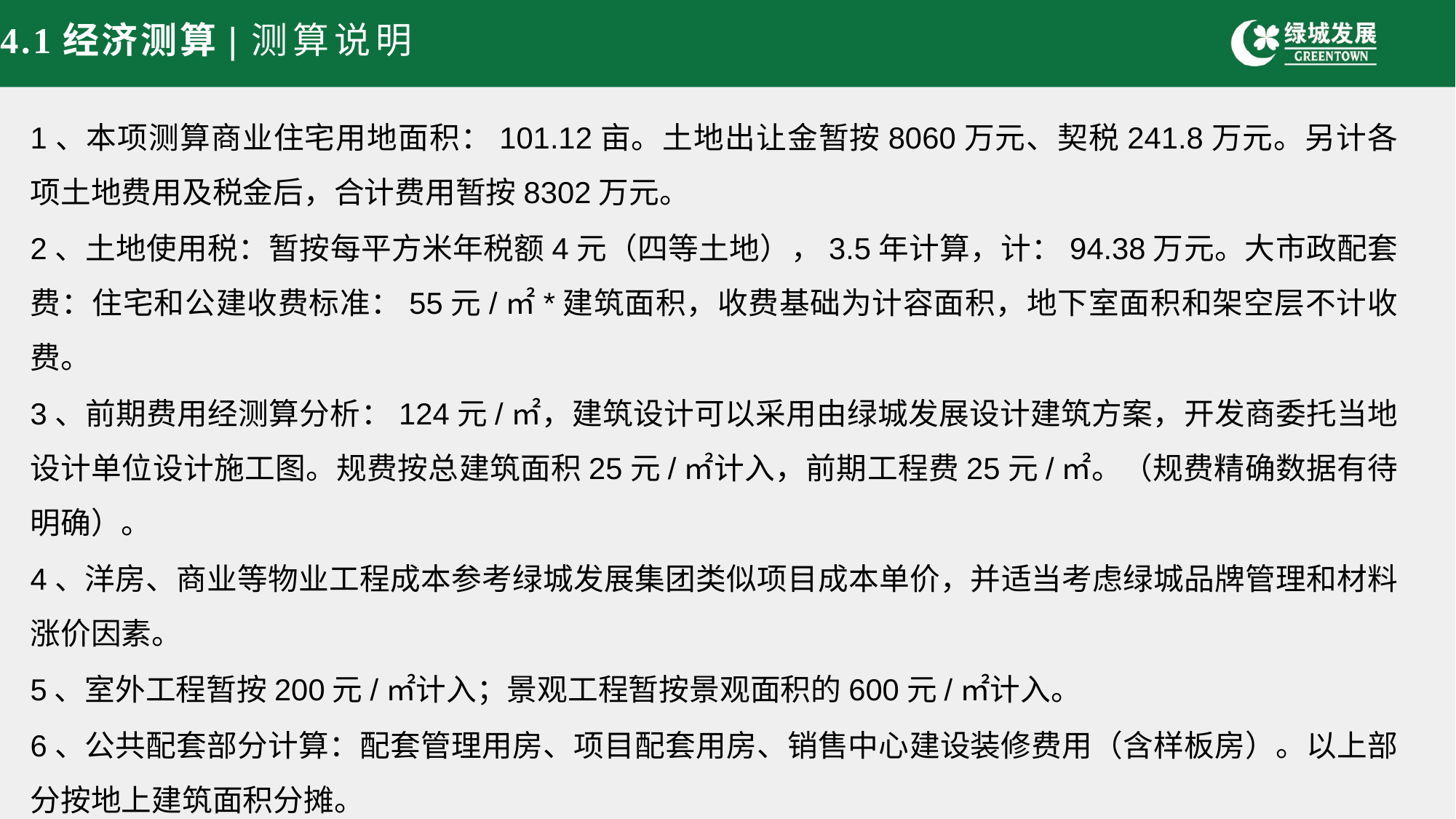

4.1经济测算|测算说明
1、本项测算商业住宅用地面积：101.12亩。土地出让金暂按8060万元、契税241.8万元。另计各项土地费用及税金后，合计费用暂按8302万元。
2、土地使用税：暂按每平方米年税额4元（四等土地），3.5年计算，计：94.38万元。大市政配套费：住宅和公建收费标准：55元/㎡*建筑面积，收费基础为计容面积，地下室面积和架空层不计收费。
3、前期费用经测算分析：124元/㎡，建筑设计可以采用由绿城发展设计建筑方案，开发商委托当地设计单位设计施工图。规费按总建筑面积25元/㎡计入，前期工程费25元/㎡。（规费精确数据有待明确）。
4、洋房、商业等物业工程成本参考绿城发展集团类似项目成本单价，并适当考虑绿城品牌管理和材料涨价因素。
5、室外工程暂按200元/㎡计入；景观工程暂按景观面积的600元/㎡计入。
6、公共配套部分计算：配套管理用房、项目配套用房、销售中心建设装修费用（含样板房）。以上部分按地上建筑面积分摊。